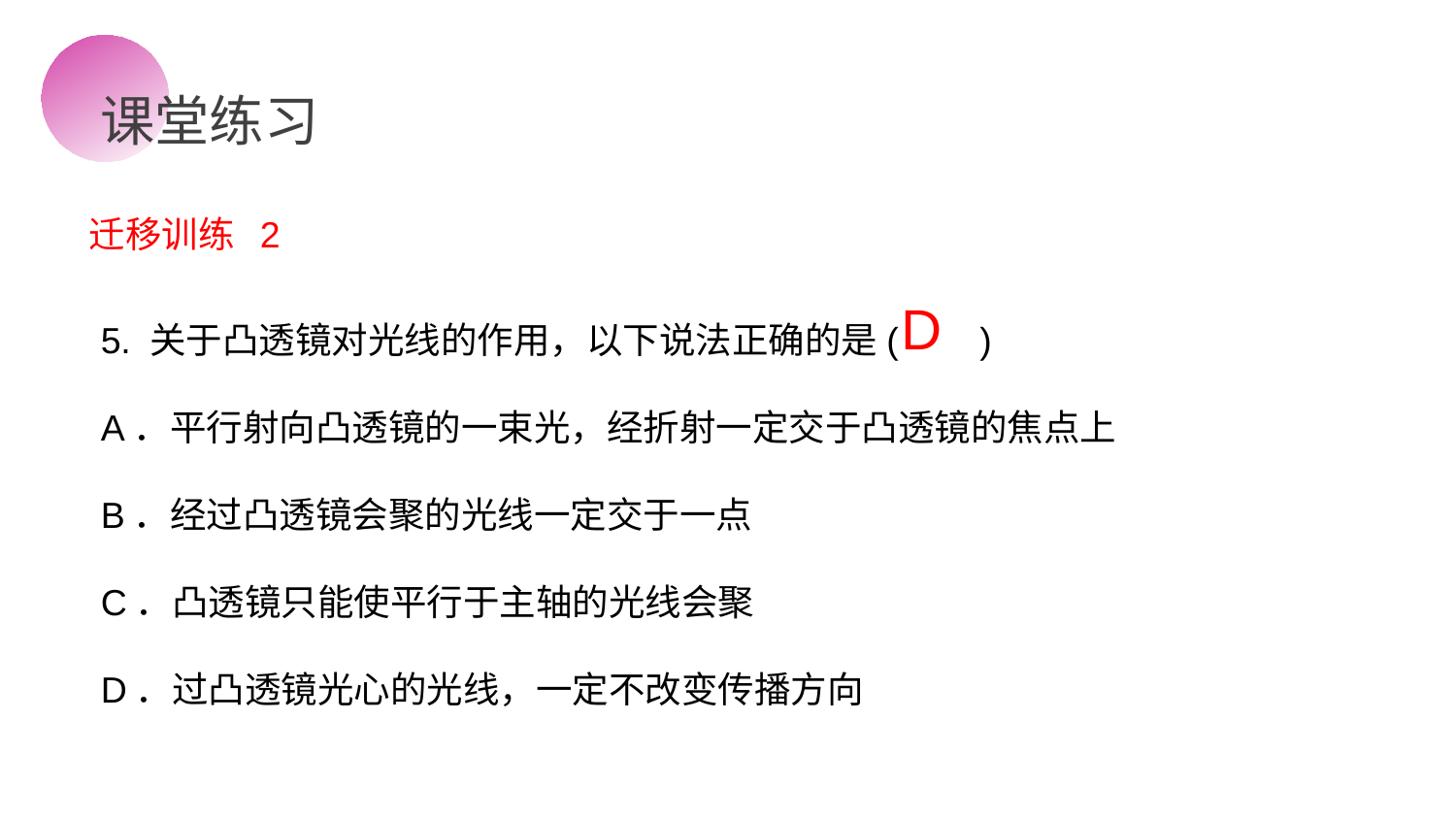

课堂练习
迁移训练  2
5. 关于凸透镜对光线的作用，以下说法正确的是(        )
A．平行射向凸透镜的一束光，经折射一定交于凸透镜的焦点上
B．经过凸透镜会聚的光线一定交于一点
C．凸透镜只能使平行于主轴的光线会聚
D．过凸透镜光心的光线，一定不改变传播方向
D